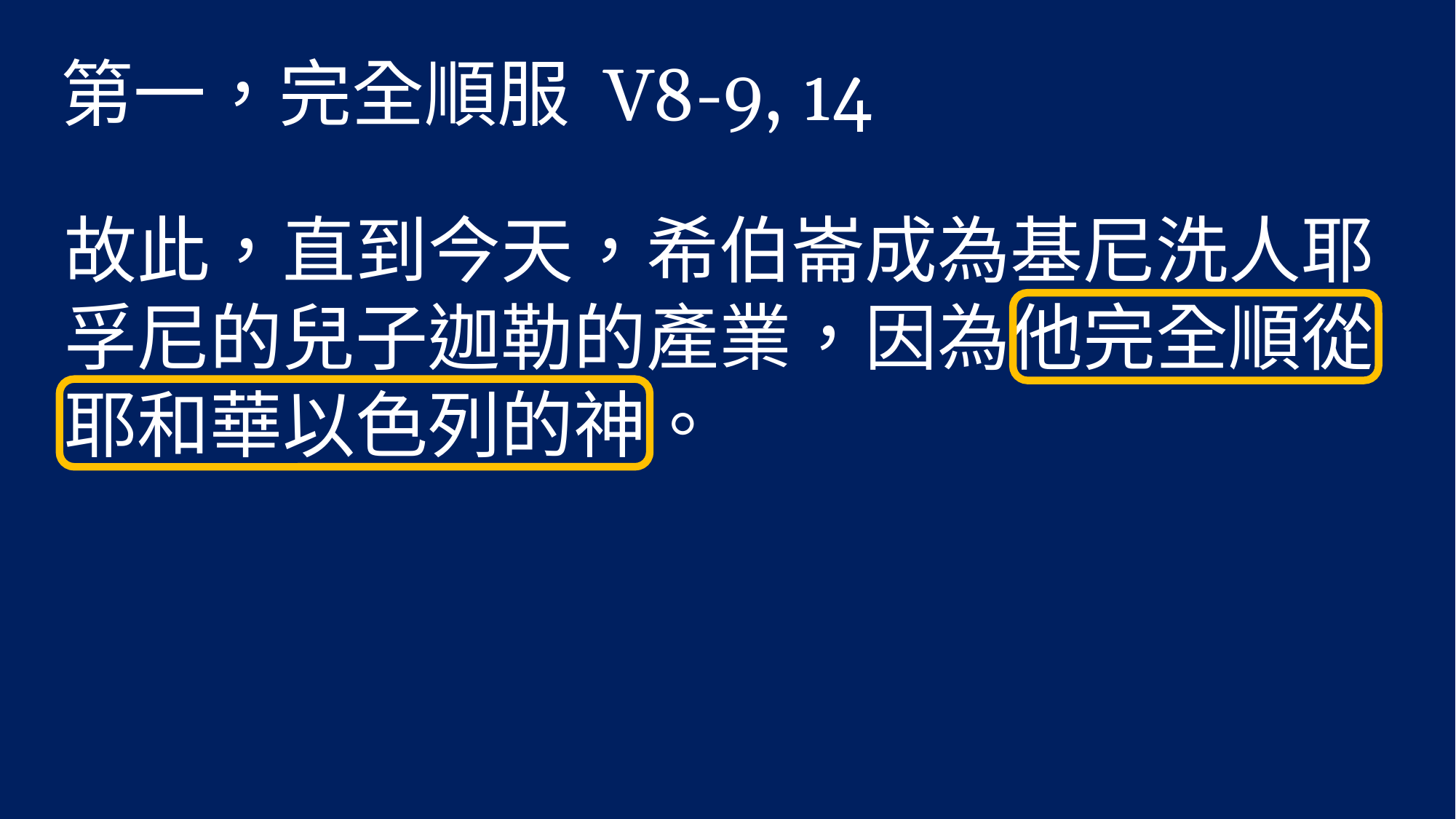

第一，完全順服 V8-9, 14
故此，直到今天，希伯崙成為基尼洗人耶孚尼的兒子迦勒的產業，因為他完全順從耶和華以色列的神。